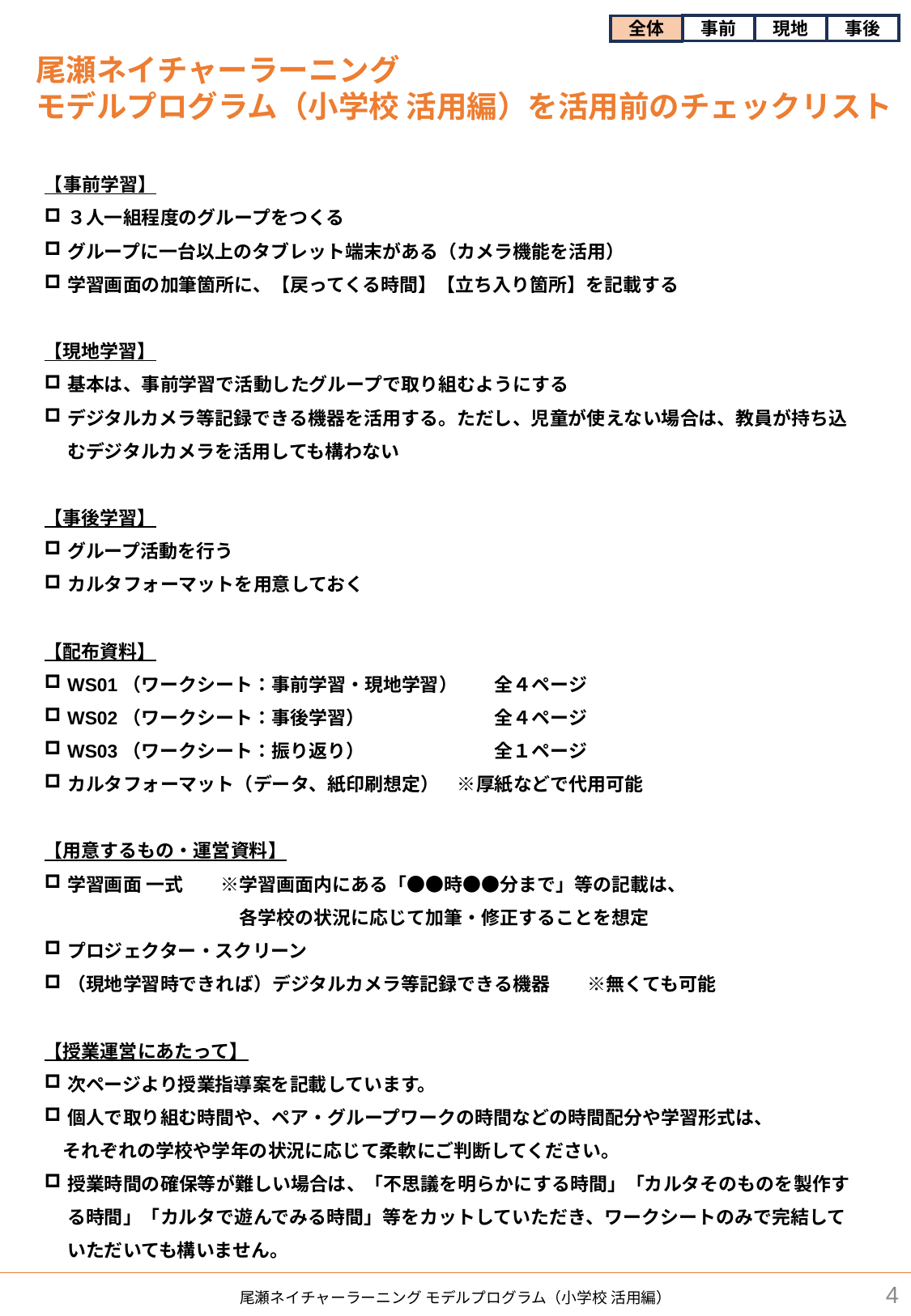

事前
現地
事後
全体
尾瀬ネイチャーラーニング　
モデルプログラム（小学校 活用編）を活用前のチェックリスト
【事前学習】
３人一組程度のグループをつくる
グループに一台以上のタブレット端末がある（カメラ機能を活用）
学習画面の加筆箇所に、【戻ってくる時間】【立ち入り箇所】を記載する

【現地学習】
基本は、事前学習で活動したグループで取り組むようにする
デジタルカメラ等記録できる機器を活用する。ただし、児童が使えない場合は、教員が持ち込むデジタルカメラを活用しても構わない

【事後学習】
グループ活動を行う
カルタフォーマットを用意しておく

【配布資料】
WS01（ワークシート：事前学習・現地学習）　　全４ページ
WS02（ワークシート：事後学習）　　　　　　　全４ページ
WS03（ワークシート：振り返り）　　　　　　　全１ページ
カルタフォーマット（データ、紙印刷想定）　※厚紙などで代用可能

【用意するもの・運営資料】
学習画面 一式　　※学習画面内にある「●●時●●分まで」等の記載は、
　　　　　　　　　　  各学校の状況に応じて加筆・修正することを想定
プロジェクター・スクリーン
（現地学習時できれば）デジタルカメラ等記録できる機器　　※無くても可能

【授業運営にあたって】
次ページより授業指導案を記載しています。
個人で取り組む時間や、ペア・グループワークの時間などの時間配分や学習形式は、
　それぞれの学校や学年の状況に応じて柔軟にご判断してください。
授業時間の確保等が難しい場合は、「不思議を明らかにする時間」「カルタそのものを製作する時間」「カルタで遊んでみる時間」等をカットしていただき、ワークシートのみで完結していただいても構いません。
4
尾瀬ネイチャーラーニング モデルプログラム（小学校 活用編）